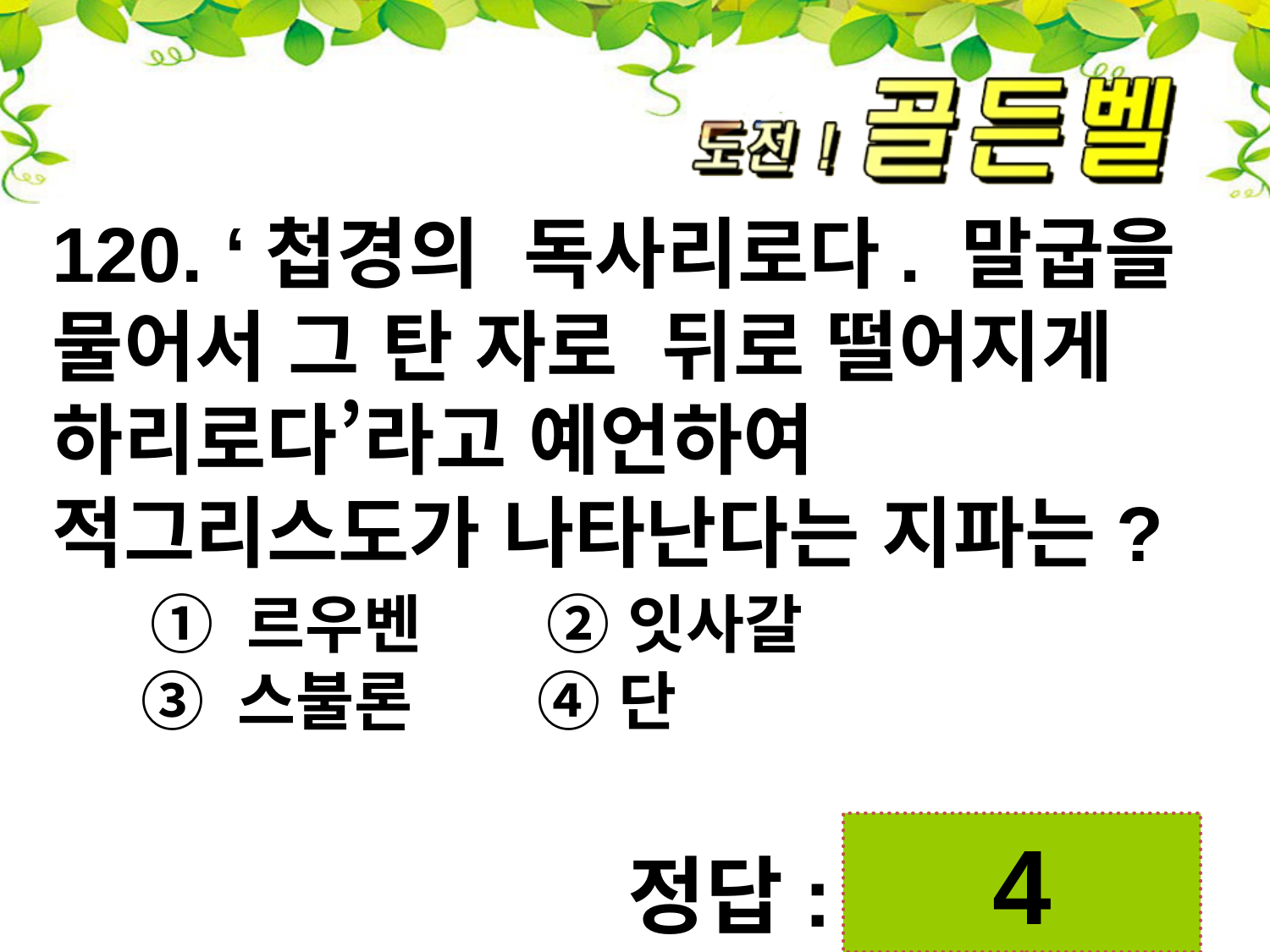

120. ‘첩경의  독사리로다. 말굽을 물어서 그 탄 자로  뒤로 떨어지게 하리로다’라고 예언하여  적그리스도가 나타난다는 지파는?
     ① 르우벤       ② 잇사갈
     ③ 스불론       ④ 단
4
정답: